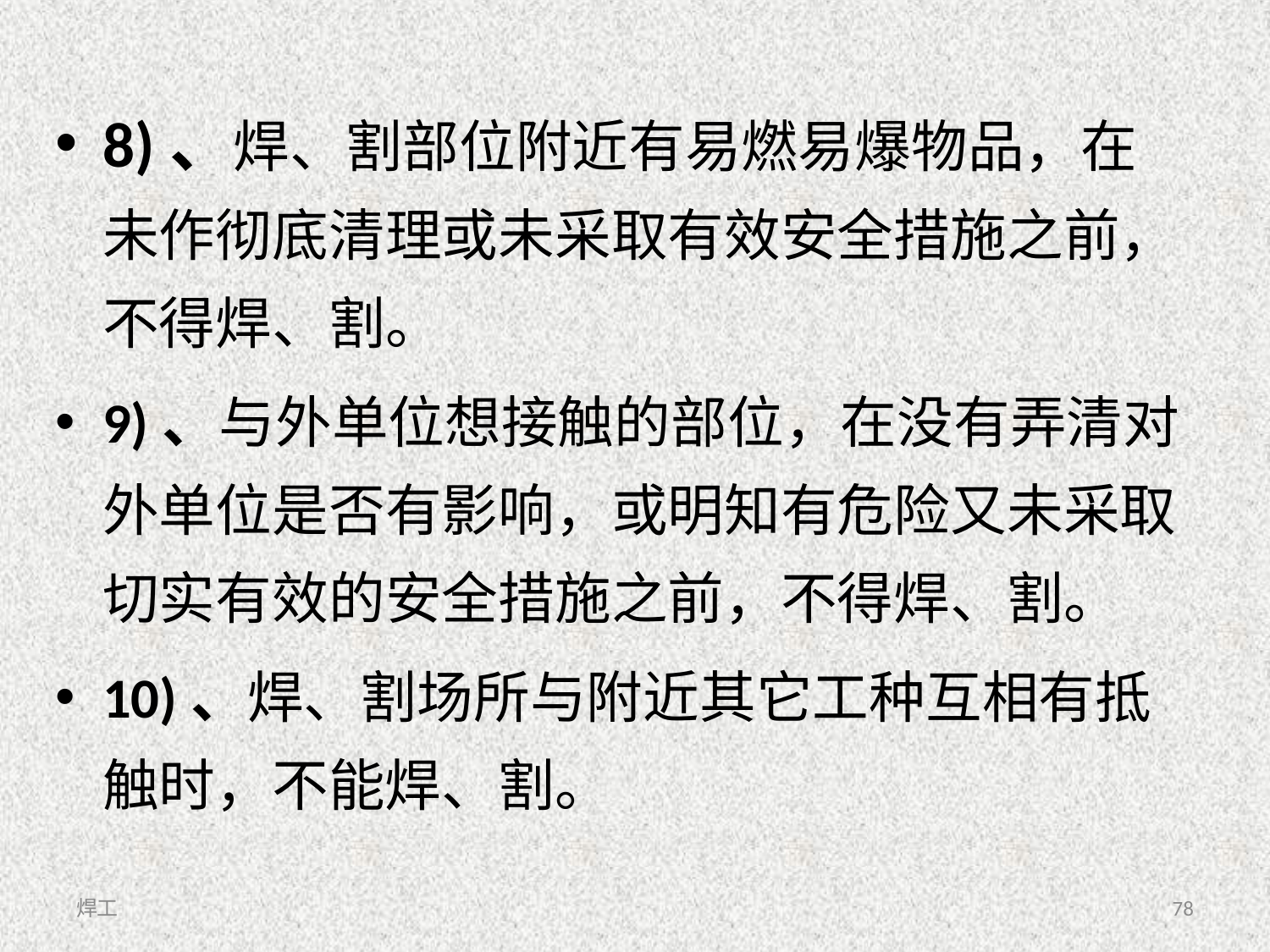

# 8)、焊、割部位附近有易燃易爆物品，在未作彻底清理或未采取有效安全措施之前，不得焊、割。
9)、与外单位想接触的部位，在没有弄清对外单位是否有影响，或明知有危险又未采取切实有效的安全措施之前，不得焊、割。
10)、焊、割场所与附近其它工种互相有抵触时，不能焊、割。
焊工
78